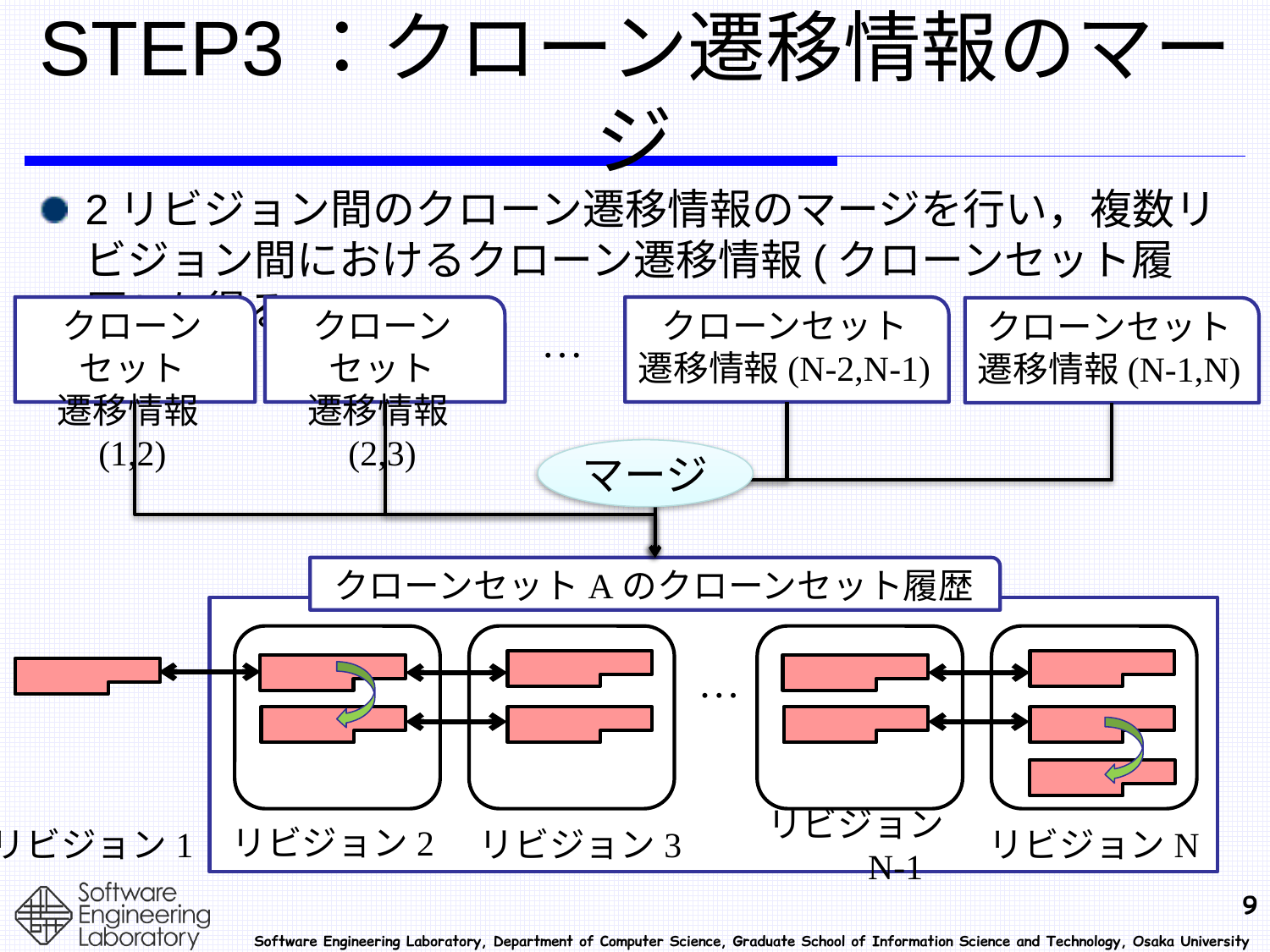

# STEP3：クローン遷移情報のマージ
2リビジョン間のクローン遷移情報のマージを行い，複数リビジョン間におけるクローン遷移情報(クローンセット履歴)を得る
クローンセット
遷移情報(1,2)
クローンセット
遷移情報(2,3)
クローンセット
遷移情報(N-2,N-1)
クローンセット
遷移情報(N-1,N)
…
マージ
クローンセットAのクローンセット履歴

…

リビジョン1
リビジョン3
リビジョンN-1
リビジョンN
リビジョン2